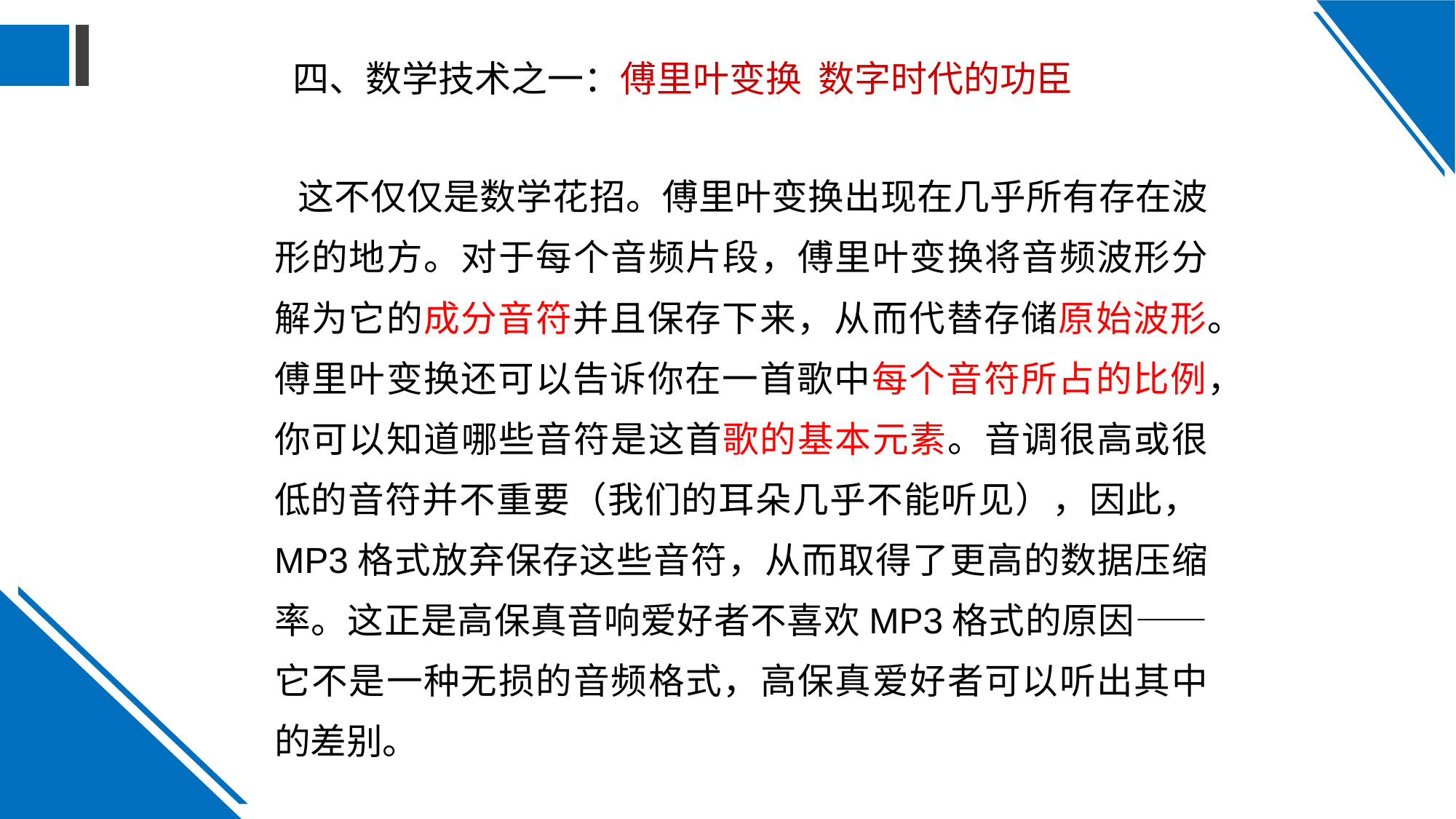

# 四、数学技术之一：傅里叶变换  数字时代的功臣
     这不仅仅是数学花招。傅里叶变换出现在几乎所有存在波形的地方。对于每个音频片段，傅里叶变换将音频波形分解为它的成分音符并且保存下来，从而代替存储原始波形。傅里叶变换还可以告诉你在一首歌中每个音符所占的比例，你可以知道哪些音符是这首歌的基本元素。音调很高或很低的音符并不重要（我们的耳朵几乎不能听见），因此，MP3格式放弃保存这些音符，从而取得了更高的数据压缩率。这正是高保真音响爱好者不喜欢MP3格式的原因——它不是一种无损的音频格式，高保真爱好者可以听出其中的差别。